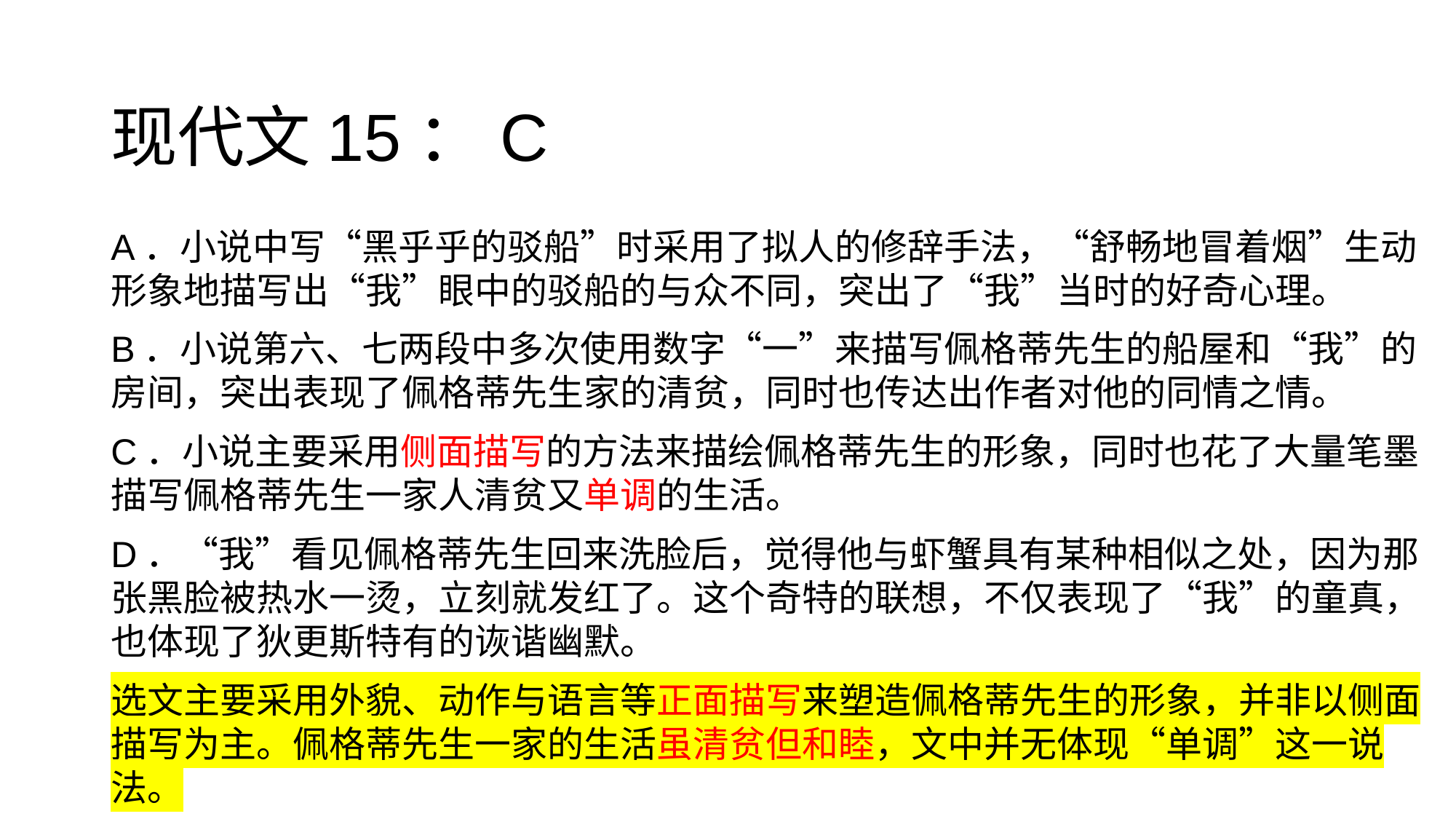

# 现代文15：C
A．小说中写“黑乎乎的驳船”时采用了拟人的修辞手法，“舒畅地冒着烟”生动形象地描写出“我”眼中的驳船的与众不同，突出了“我”当时的好奇心理。
B．小说第六、七两段中多次使用数字“一”来描写佩格蒂先生的船屋和“我”的房间，突出表现了佩格蒂先生家的清贫，同时也传达出作者对他的同情之情。
C．小说主要采用侧面描写的方法来描绘佩格蒂先生的形象，同时也花了大量笔墨描写佩格蒂先生一家人清贫又单调的生活。
D．“我”看见佩格蒂先生回来洗脸后，觉得他与虾蟹具有某种相似之处，因为那张黑脸被热水一烫，立刻就发红了。这个奇特的联想，不仅表现了“我”的童真，也体现了狄更斯特有的诙谐幽默。
选文主要采用外貌、动作与语言等正面描写来塑造佩格蒂先生的形象，并非以侧面描写为主。佩格蒂先生一家的生活虽清贫但和睦，文中并无体现“单调”这一说法。